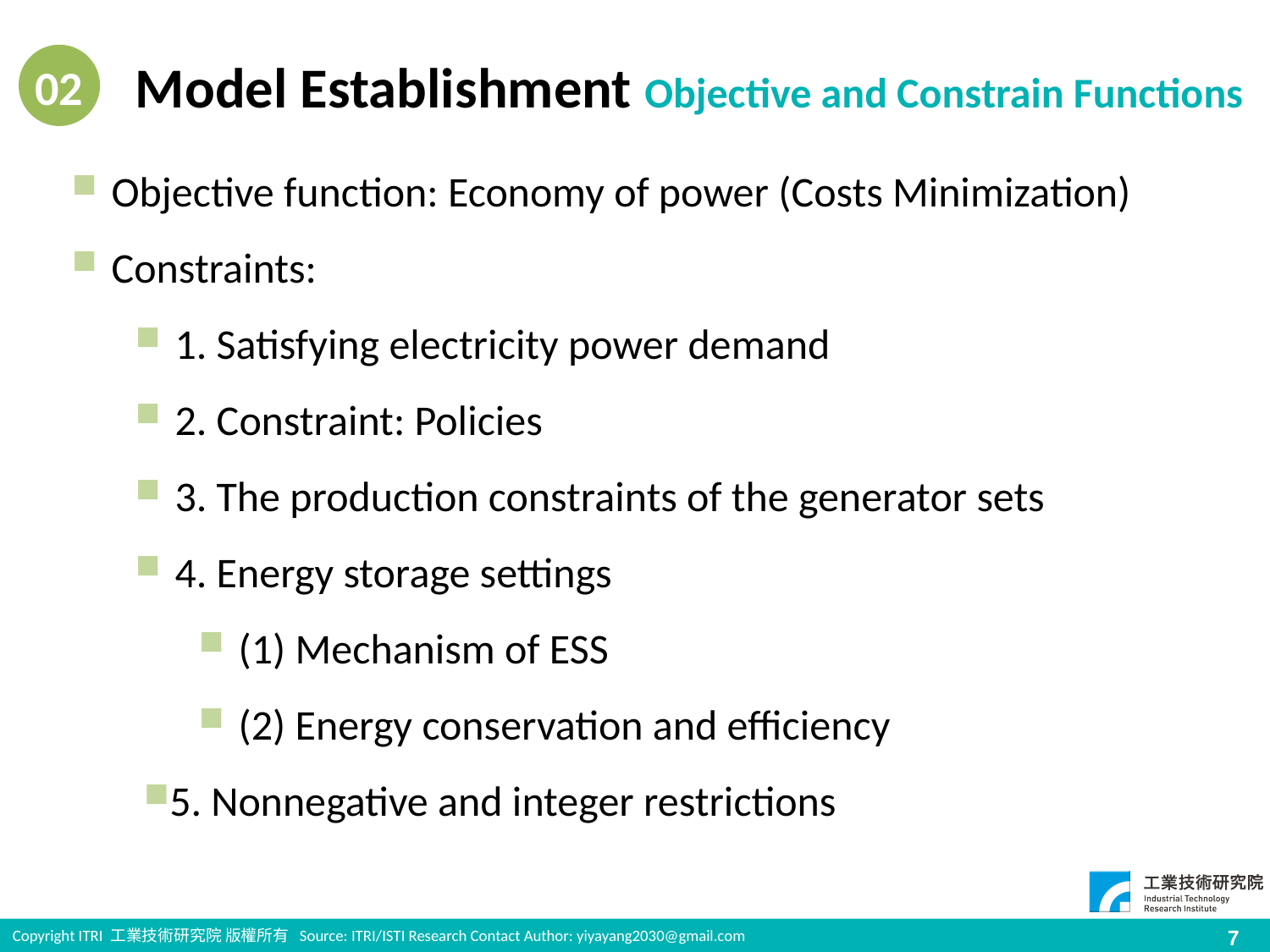

02
Model Establishment Objective and Constrain Functions
Objective function: Economy of power (Costs Minimization)
Constraints:
1. Satisfying electricity power demand
2. Constraint: Policies
3. The production constraints of the generator sets
4. Energy storage settings
(1) Mechanism of ESS
(2) Energy conservation and efficiency
5. Nonnegative and integer restrictions
Copyright ITRI 工業技術研究院 版權所有  Source: ITRI/ISTI Research Contact Author: yiyayang2030@gmail.com